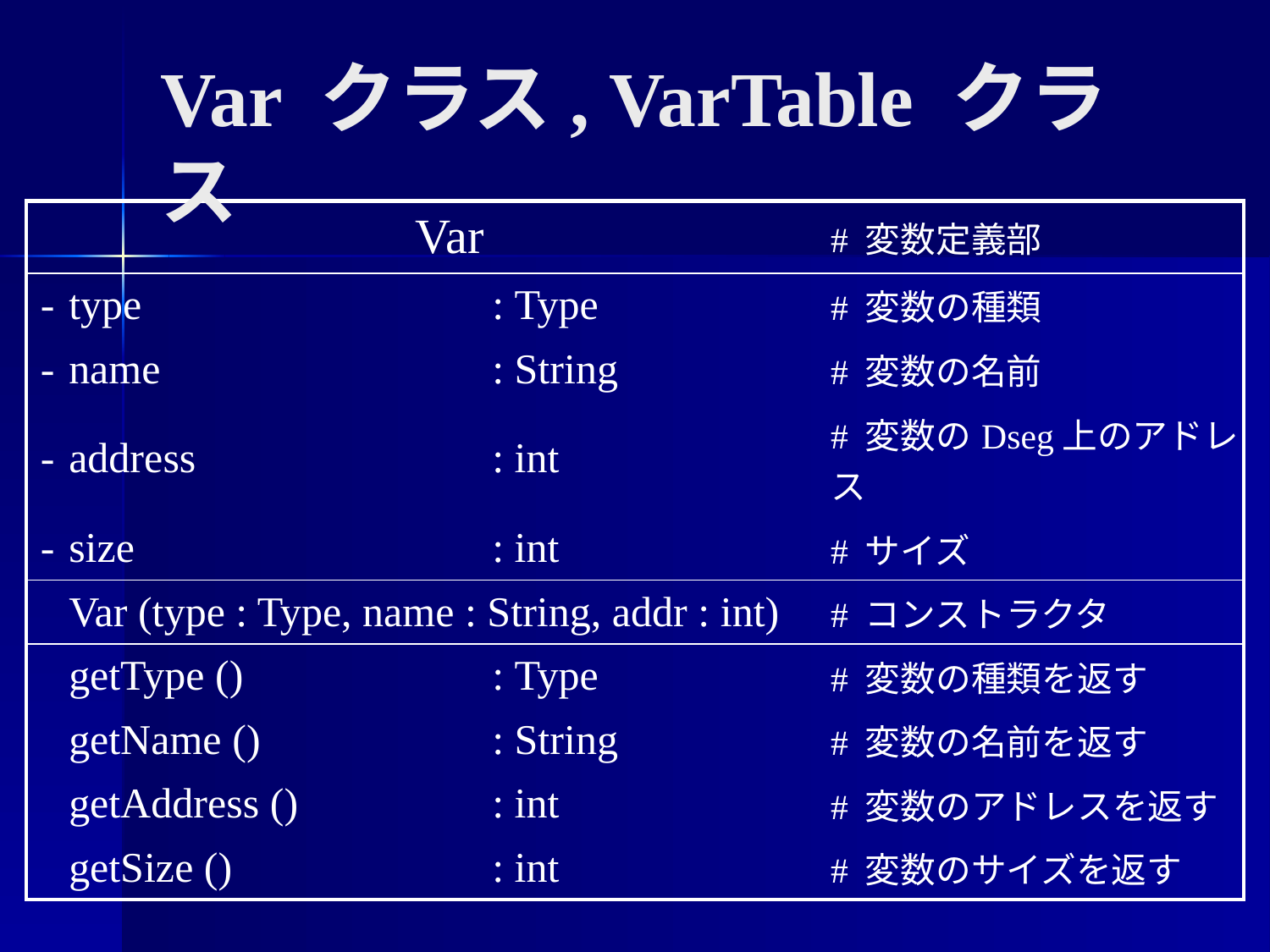

Var クラス, VarTable クラス
|  | Var |  | # 変数定義部 |
| --- | --- | --- | --- |
| - | type | : Type | # 変数の種類 |
| - | name | : String | # 変数の名前 |
| - | address | : int | # 変数のDseg上のアドレス |
| - | size | : int | # サイズ |
|  | Var (type : Type, name : String, addr : int) |  | # コンストラクタ |
|  | getType () | : Type | # 変数の種類を返す |
|  | getName () | : String | # 変数の名前を返す |
|  | getAddress () | : int | # 変数のアドレスを返す |
|  | getSize () | : int | # 変数のサイズを返す |